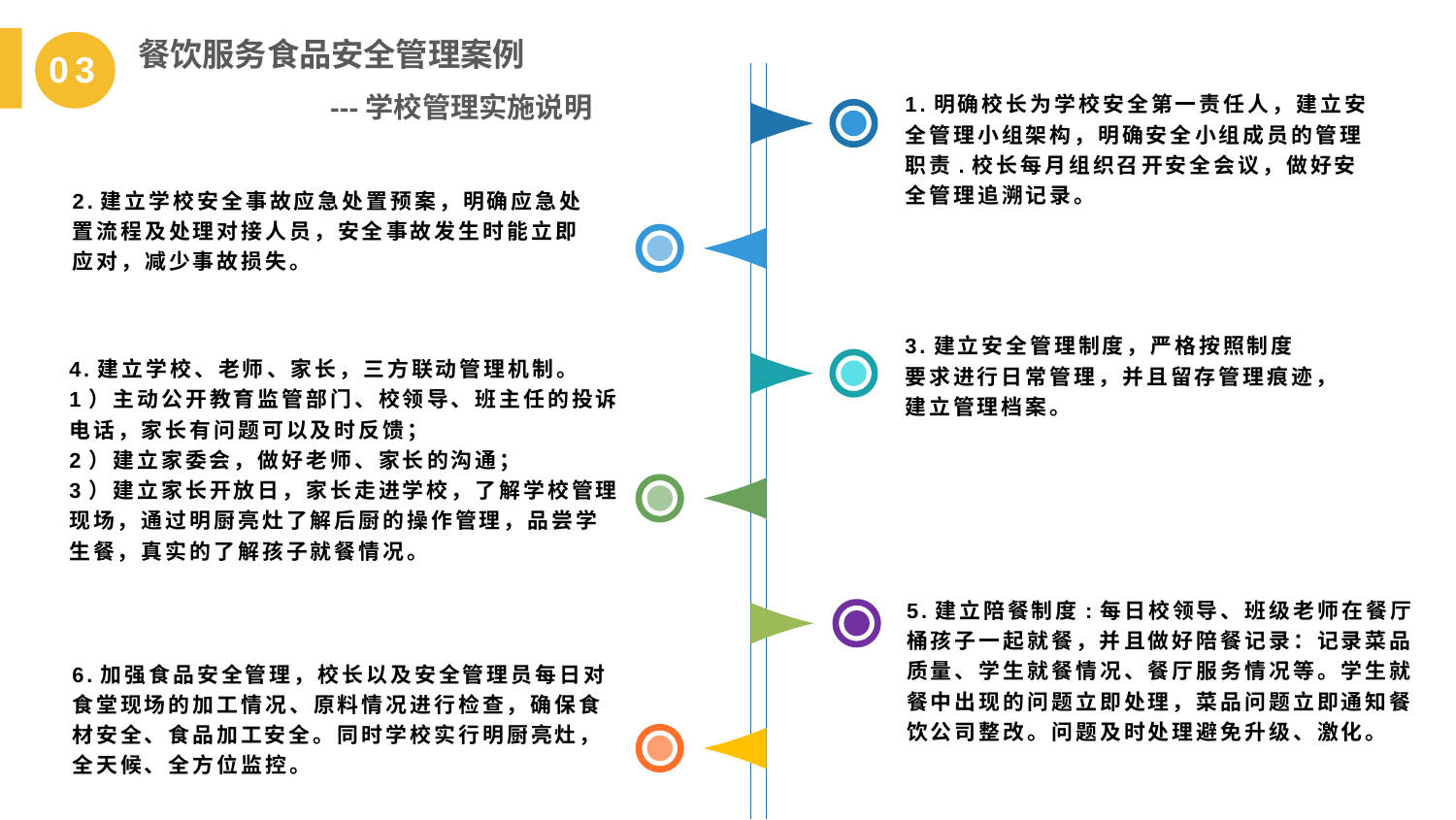

餐饮服务食品安全管理案例
                        ---学校管理实施说明

03
1.明确校长为学校安全第一责任人，建立安全管理小组架构，明确安全小组成员的管理职责.校长每月组织召开安全会议，做好安全管理追溯记录。

2.建立学校安全事故应急处置预案，明确应急处置流程及处理对接人员，安全事故发生时能立即应对，减少事故损失。

4.建立学校、老师、家长，三方联动管理机制。
1）主动公开教育监管部门、校领导、班主任的投诉电话，家长有问题可以及时反馈；
2）建立家委会，做好老师、家长的沟通；
3）建立家长开放日，家长走进学校，了解学校管理现场，通过明厨亮灶了解后厨的操作管理，品尝学生餐，真实的了解孩子就餐情况。
3.建立安全管理制度，严格按照制度要求进行日常管理，并且留存管理痕迹，建立管理档案。

5.建立陪餐制度:每日校领导、班级老师在餐厅桶孩子一起就餐，并且做好陪餐记录：记录菜品质量、学生就餐情况、餐厅服务情况等。学生就餐中出现的问题立即处理，菜品问题立即通知餐饮公司整改。问题及时处理避免升级、激化。

6.加强食品安全管理，校长以及安全管理员每日对食堂现场的加工情况、原料情况进行检查，确保食材安全、食品加工安全。同时学校实行明厨亮灶，全天候、全方位监控。